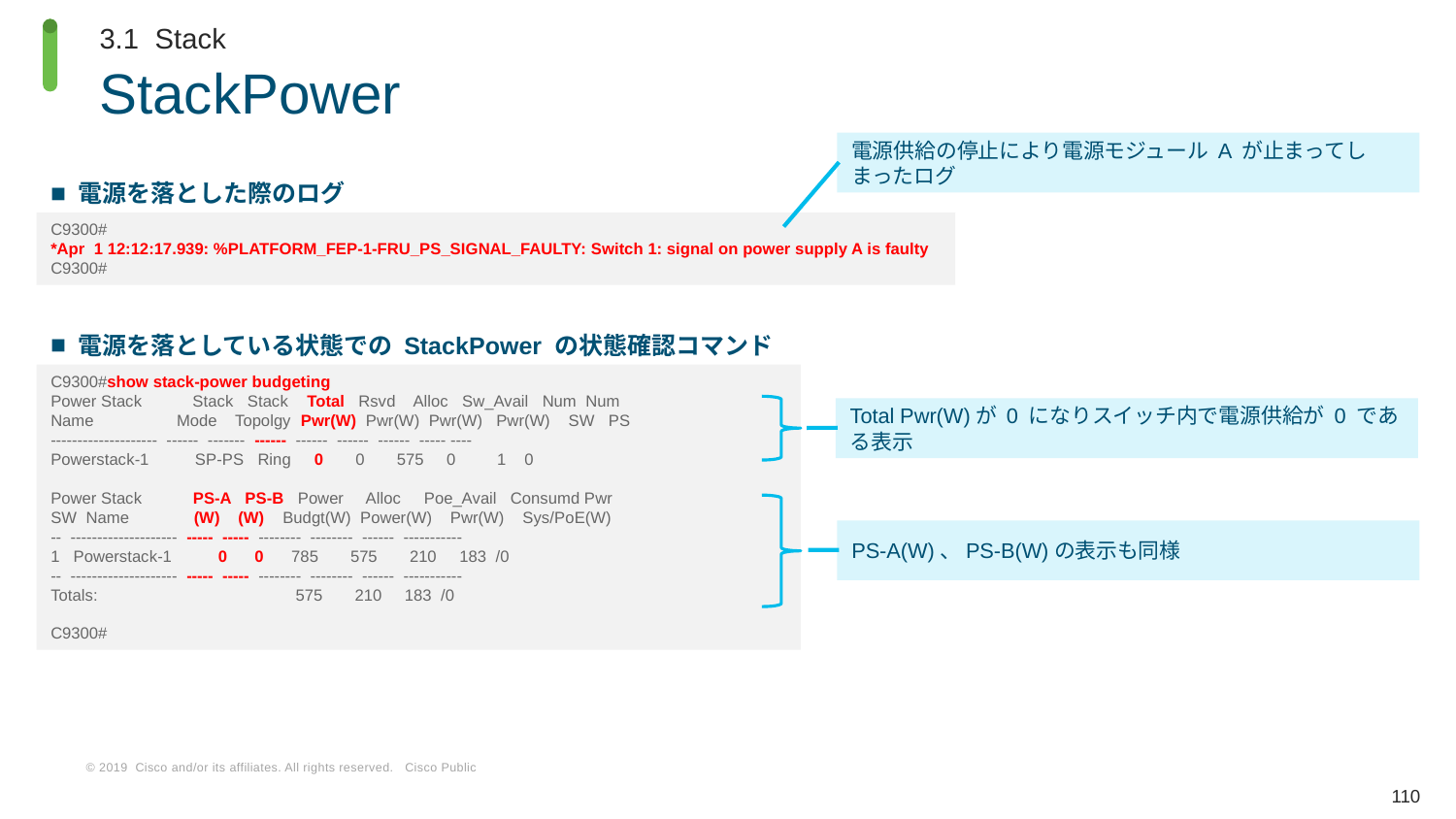

3.1  Stack
# StackPower
電源供給の停止により電源モジュール A が止まってしまったログ
電源を落とした際のログ
C9300#
*Apr  1 12:12:17.939: %PLATFORM_FEP-1-FRU_PS_SIGNAL_FAULTY: Switch 1: signal on power supply A is faulty
C9300#
電源を落としている状態での StackPower の状態確認コマンド
C9300#show stack-power budgeting
Power Stack           Stack   Stack    Total   Rsvd    Alloc   Sw_Avail   Num  Num
Name                  Mode    Topolgy  Pwr(W)  Pwr(W)  Pwr(W)   Pwr(W)    SW   PS
--------------------  ------  -------  ------  ------  ------  ------  ----- ----
Powerstack-1          SP-PS   Ring     0       0       575     0         1    0

Power Stack           PS-A   PS-B   Power     Alloc     Poe_Avail   Consumd Pwr
SW  Name              (W)    (W)    Budgt(W)  Power(W)    Pwr(W)    Sys/PoE(W)
--  --------------------  -----  -----  --------  --------  ------  -----------
1   Powerstack-1          0      0      785       575       210     183  /0
--  --------------------  -----  -----  --------  --------  ------  -----------
Totals:                                           575       210     183  /0

C9300#

Total Pwr(W)が 0 になりスイッチ内で電源供給が 0 である表示

PS-A(W)、PS-B(W)の表示も同様
110